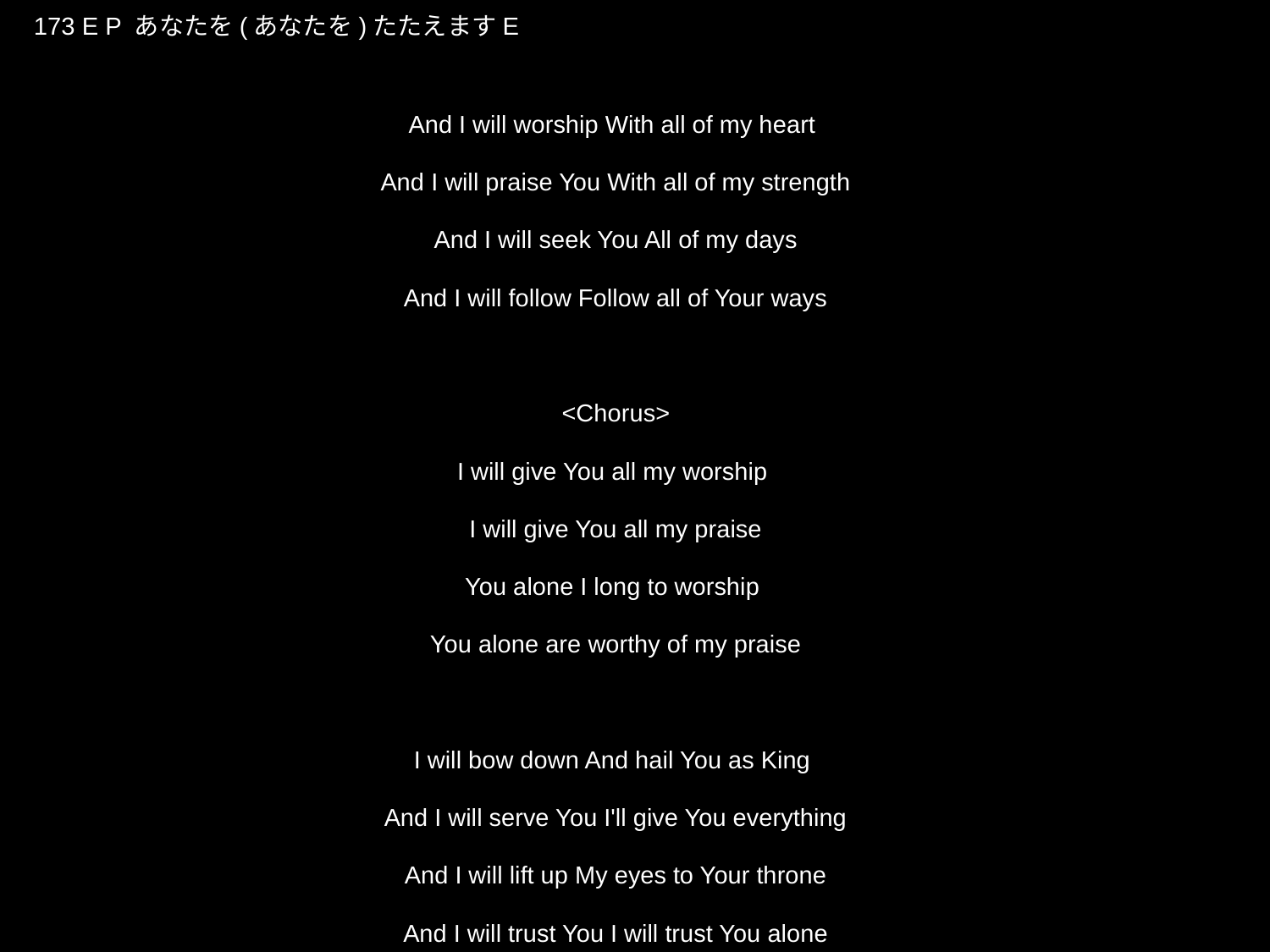

あなたをたたえます
★P
173 E P あなたを(あなたを)たたえますE
★３
And I will worship With all of my heart
And I will praise You With all of my strength
And I will seek You All of my days
And I will follow Follow all of Your ways

<Chorus>
I will give You all my worship
I will give You all my praise
You alone I long to worship
You alone are worthy of my praise

I will bow down And hail You as King
And I will serve You I'll give You everything
And I will lift up My eyes to Your throne
And I will trust You I will trust You alone